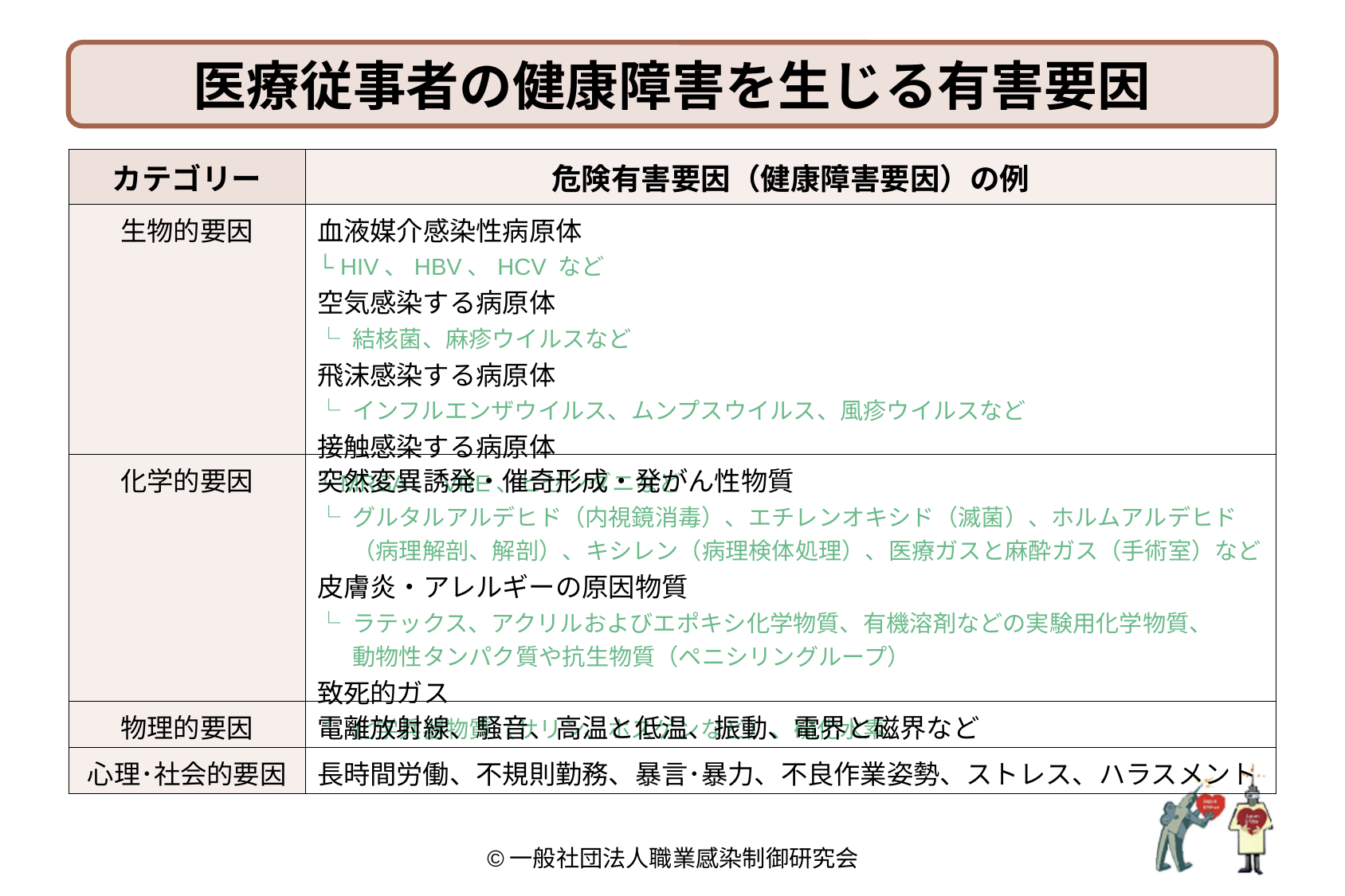

医療従事者の健康障害を生じる有害要因
| カテゴリー | 危険有害要因（健康障害要因）の例 |
| --- | --- |
| 生物的要因 | 血液媒介感染性病原体 └ HIV、HBV、HCV など 空気感染する病原体 └ 結核菌、麻疹ウイルスなど 飛沫感染する病原体 └ インフルエンザウイルス、ムンプスウイルス、風疹ウイルスなど 接触感染する病原体 └ MRSA、VRE、ヒゼンダニなど |
| 化学的要因 | 突然変異誘発・催奇形成・発がん性物質 └ グルタルアルデヒド（内視鏡消毒）、エチレンオキシド（滅菌）、ホルムアルデヒド（病理解剖、解剖）、キシレン（病理検体処理）、医療ガスと麻酔ガス（手術室）など 皮膚炎・アレルギーの原因物質 └ ラテックス、アクリルおよびエポキシ化学物質、有機溶剤などの実験用化学物質、 動物性タンパク質や抗生物質（ペニシリングループ） 致死的ガス └ 化学兵器物質（サリン、ホスゲンなど）、硫化水素 |
| 物理的要因 | 電離放射線、騒音、高温と低温、振動、電界と磁界など |
| 心理･社会的要因 | 長時間労働、不規則勤務、暴言･暴力、不良作業姿勢、ストレス、ハラスメント |